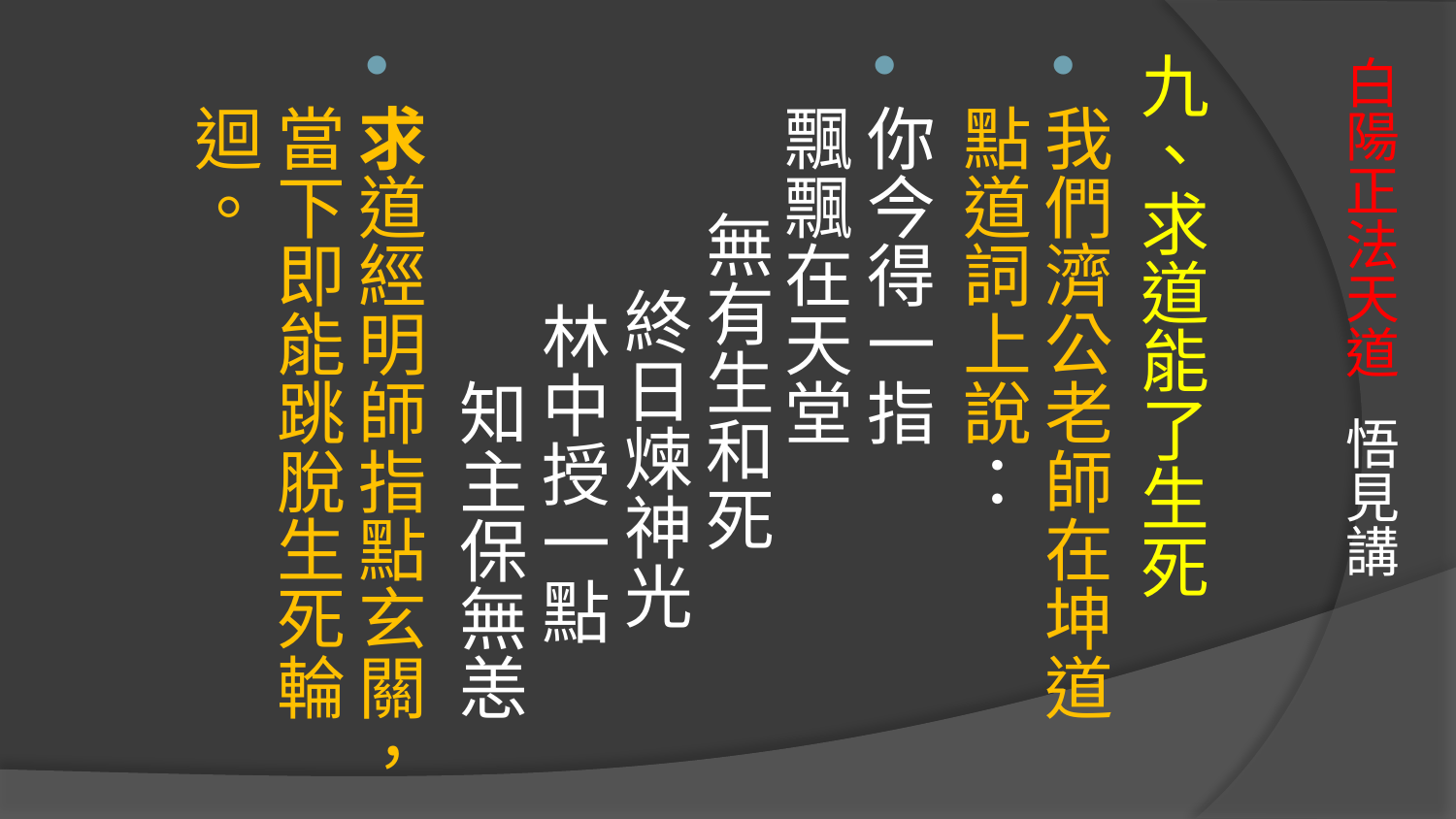

九、求道能了生死
我們濟公老師在坤道點道詞上說：
你今得一指                   飄飄在天堂                             無有生和死                           終日煉神光                       林中授一點                           知主保無恙
求道經明師指點玄關，當下即能跳脫生死輪迴。

# 白陽正法天道   悟見講